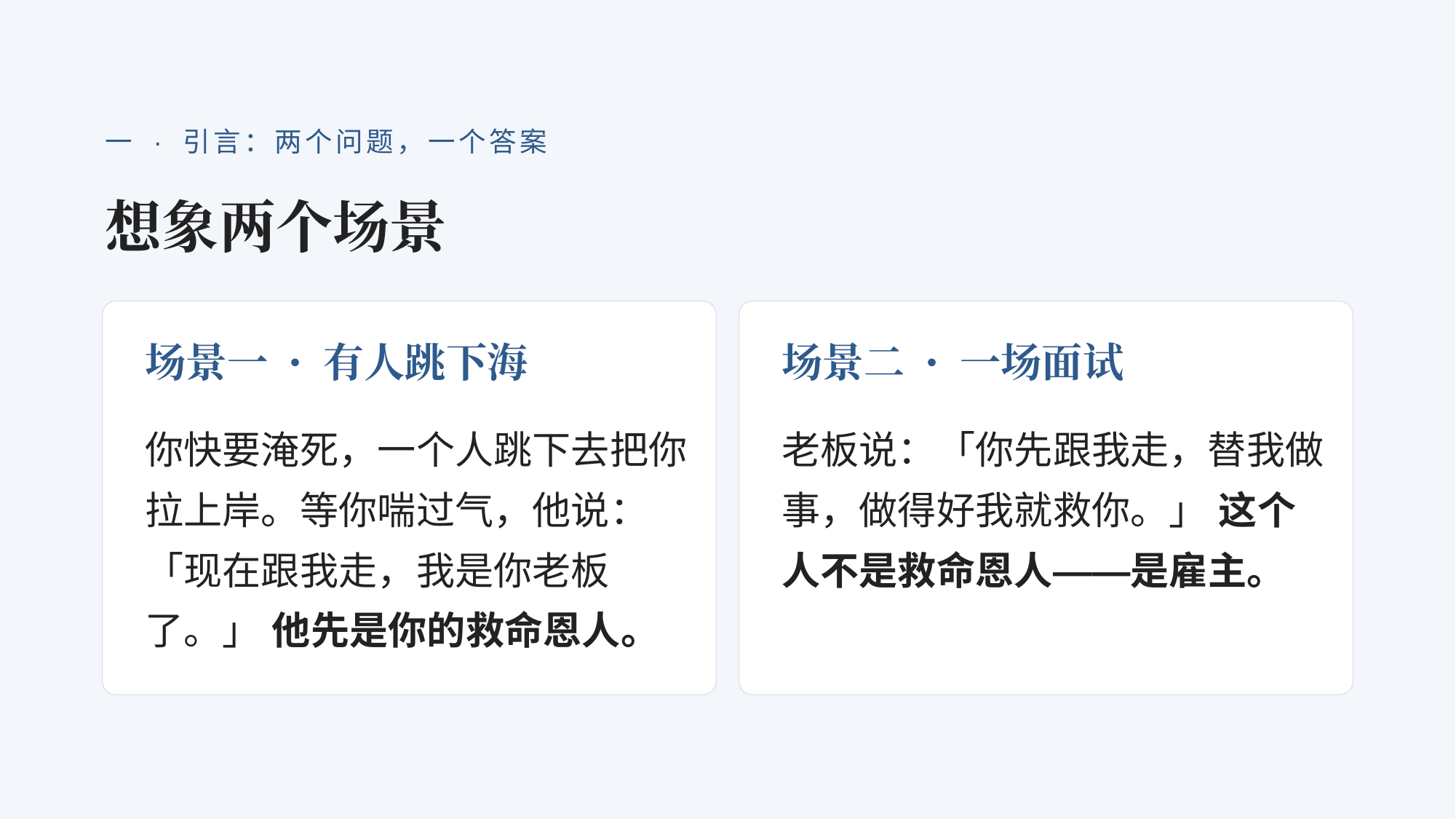

一 · 引言：两个问题，一个答案
想象两个场景

场景一 · 有人跳下海
场景二 · 一场面试
你快要淹死，一个人跳下去把你拉上岸。等你喘过气，他说：「现在跟我走，我是你老板了。」 他先是你的救命恩人。
老板说：「你先跟我走，替我做事，做得好我就救你。」 这个人不是救命恩人——是雇主。